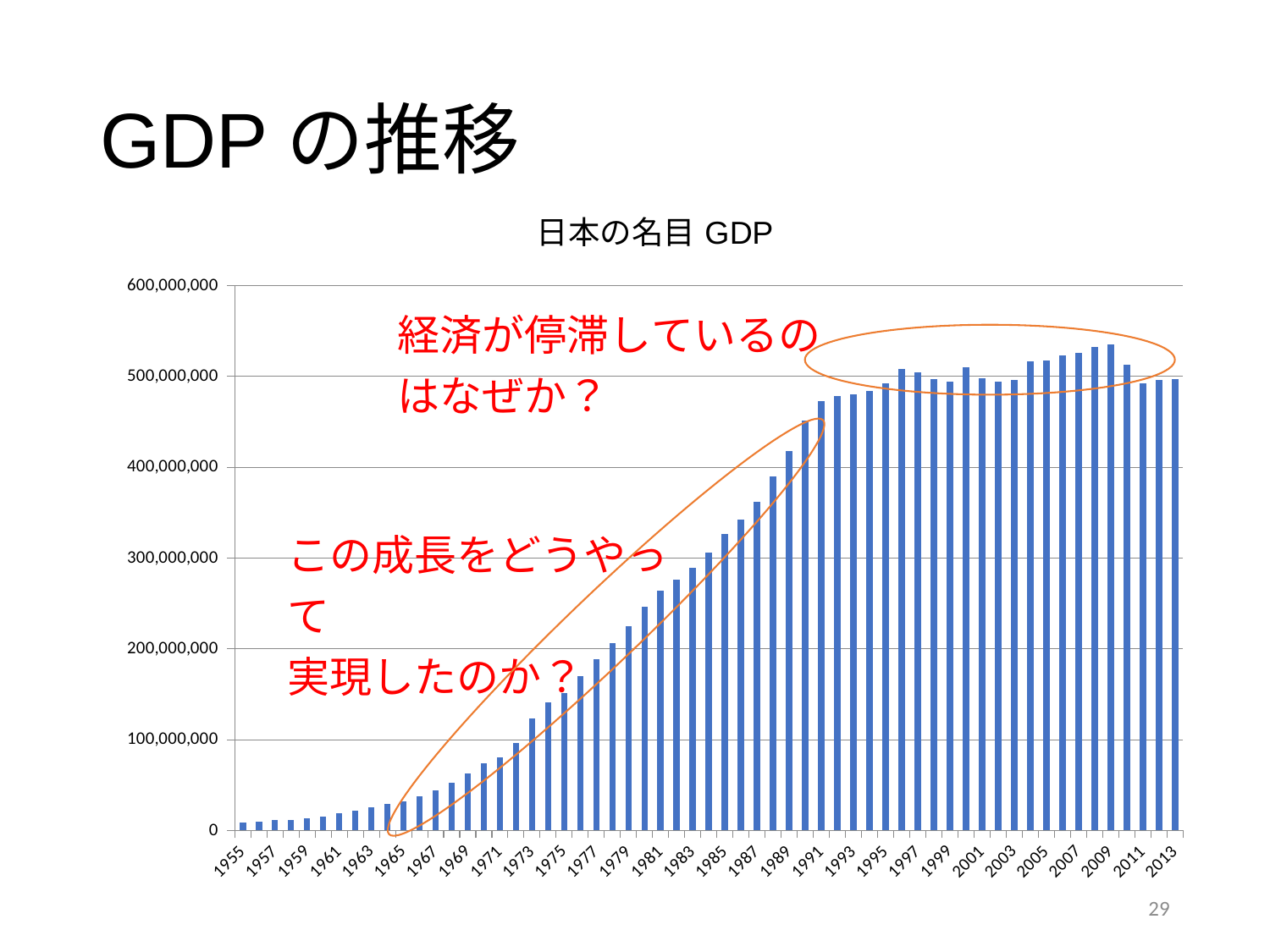

# GDPの推移

### Chart: 日本の名目GDP

| Category | GDP |
|---|---|
| 1955 | 9044999.0 |
| 1956 | 10138642.0 |
| 1957 | 11295499.0 |
| 1958 | 11798014.0 |
| 1959 | 13226827.0 |
| 1960 | 15628923.0 |
| 1961 | 18876910.0 |
| 1962 | 21511253.0 |
| 1963 | 25194861.0 |
| 1964 | 28936903.0 |
| 1965 | 32294302.0 |
| 1966 | 37583717.0 |
| 1967 | 44618832.0 |
| 1968 | 52588020.0 |
| 1969 | 62533104.0 |
| 1970 | 73543090.0 |
| 1971 | 80837747.0 |
| 1972 | 96387296.0 |
| 1973 | 123159758.0 |
| 1974 | 141436648.0 |
| 1975 | 151640235.0 |
| 1976 | 170156389.0 |
| 1977 | 188689251.0 |
| 1978 | 206636190.0 |
| 1979 | 224560698.0 |
| 1980 | 246389456.0 |
| 1981 | 263751285.0 |
| 1982 | 275933243.0 |
| 1983 | 288882170.0 |
| 1984 | 306417960.0 |
| 1985 | 326976768.0 |
| 1986 | 342495589.0 |
| 1987 | 362389833.0 |
| 1988 | 389992386.0 |
| 1989 | 418124693.0 |
| 1990 | 451252197.0 |
| 1991 | 472688495.0 |
| 1992 | 478026990.0 |
| 1993 | 480128585.0 |
| 1994 | 484251858.0 |
| 1995 | 492227973.0 |
| 1996 | 508658160.0 |
| 1997 | 504765251.0 |
| 1998 | 497104582.0 |
| 1999 | 493820314.0 |
| 2000 | 510090202.0 |
| 2001 | 497564950.0 |
| 2002 | 493907298.0 |
| 2003 | 495728452.0 |
| 2004 | 516588066.0 |
| 2005 | 517569268.0 |
| 2006 | 523573302.0 |
| 2007 | 525936743.0 |
| 2008 | 532498366.0 |
| 2009 | 535701979.0 |
| 2010 | 512768733.0 |
| 2011 | 491999688.0 |
| 2012 | 496461798.0 |
| 2013 | 497411060.0 |
29